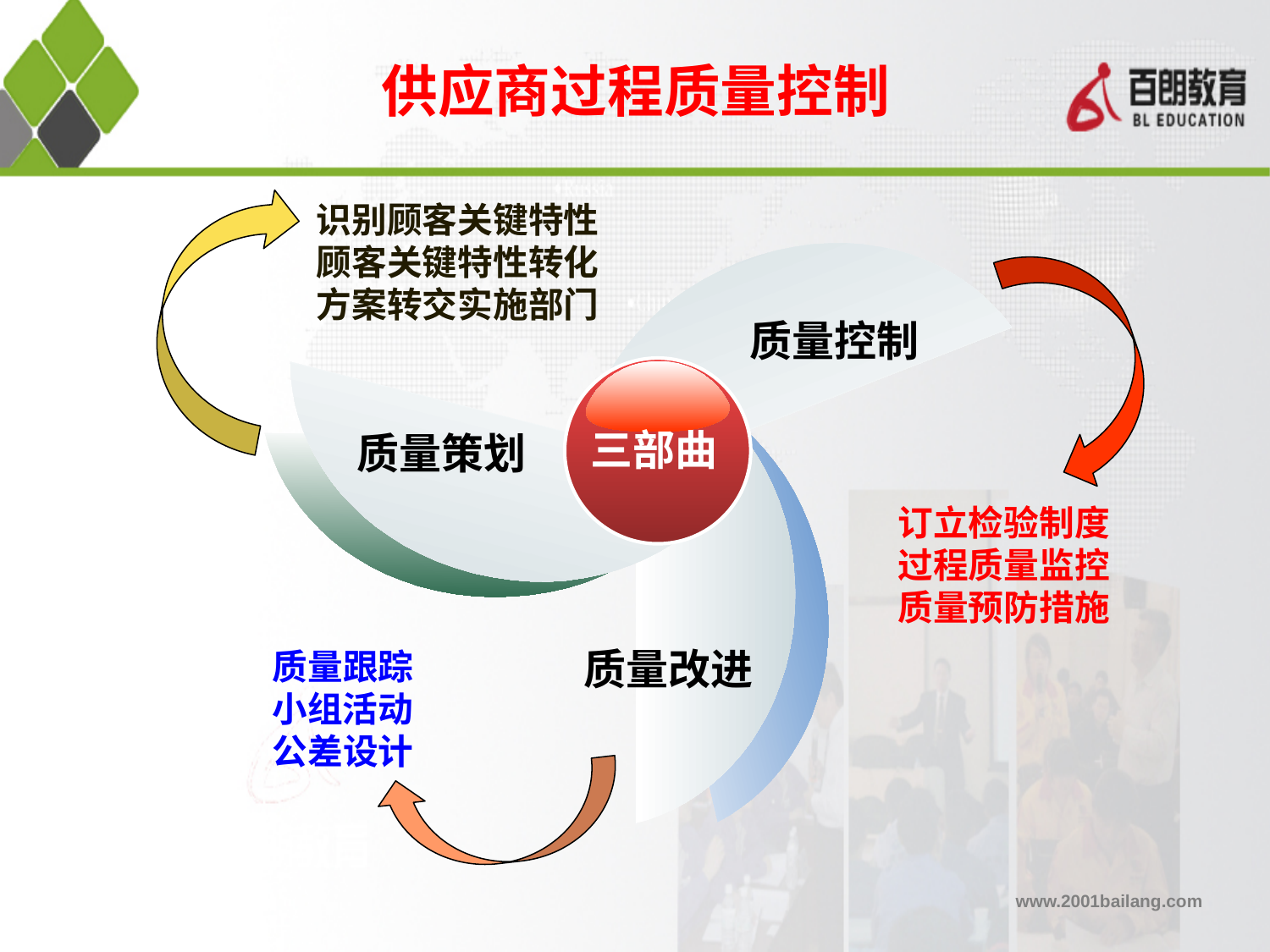

# 供应商过程质量控制
识别顾客关键特性顾客关键特性转化方案转交实施部门

质量控制

三部曲
质量策划
订立检验制度过程质量监控质量预防措施
质量改进
质量跟踪小组活动
公差设计